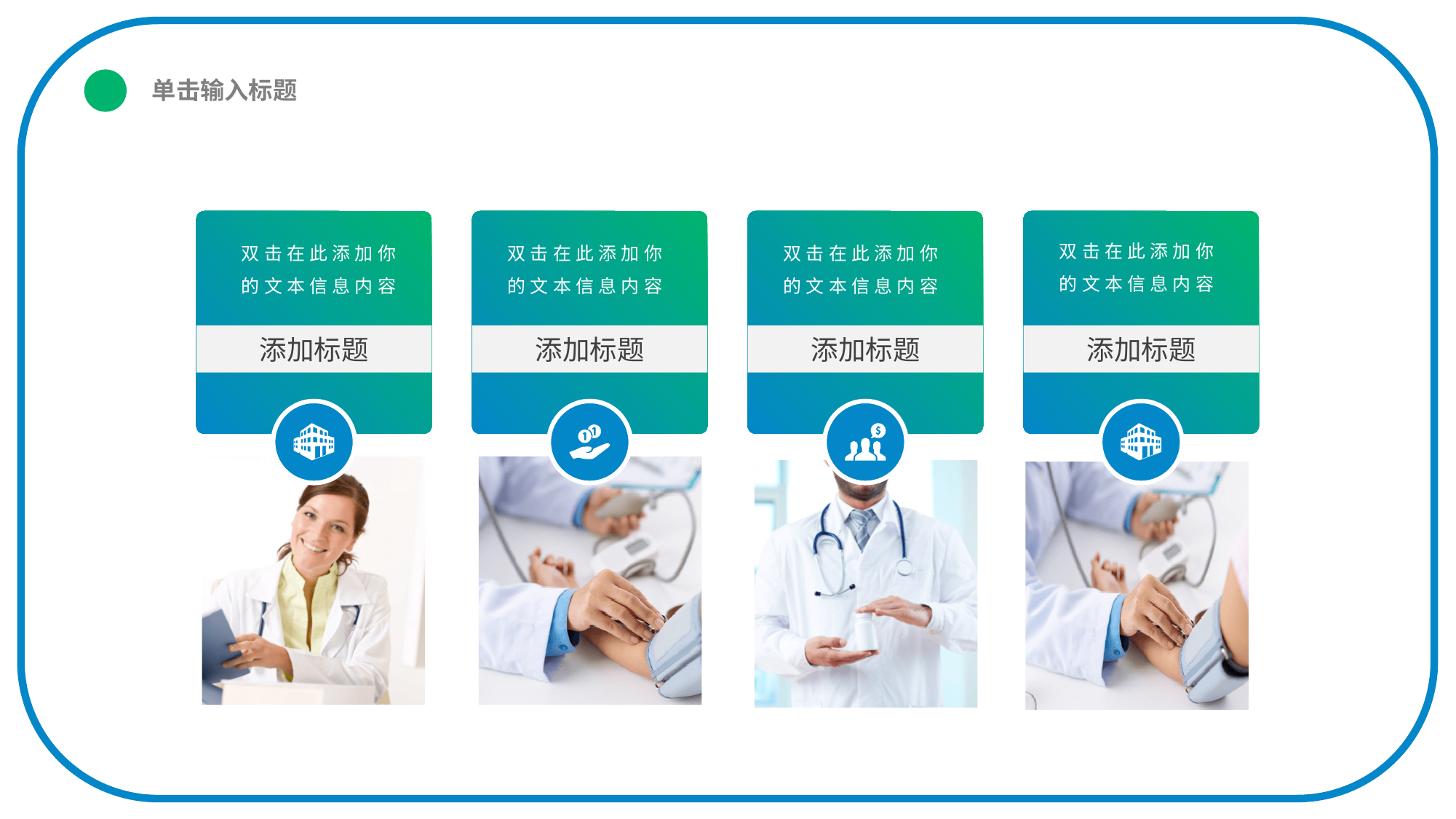

单击输入标题

双击在此添加你的文本信息内容
添加标题

双击在此添加你的文本信息内容
添加标题

双击在此添加你的文本信息内容
添加标题

双击在此添加你的文本信息内容
添加标题